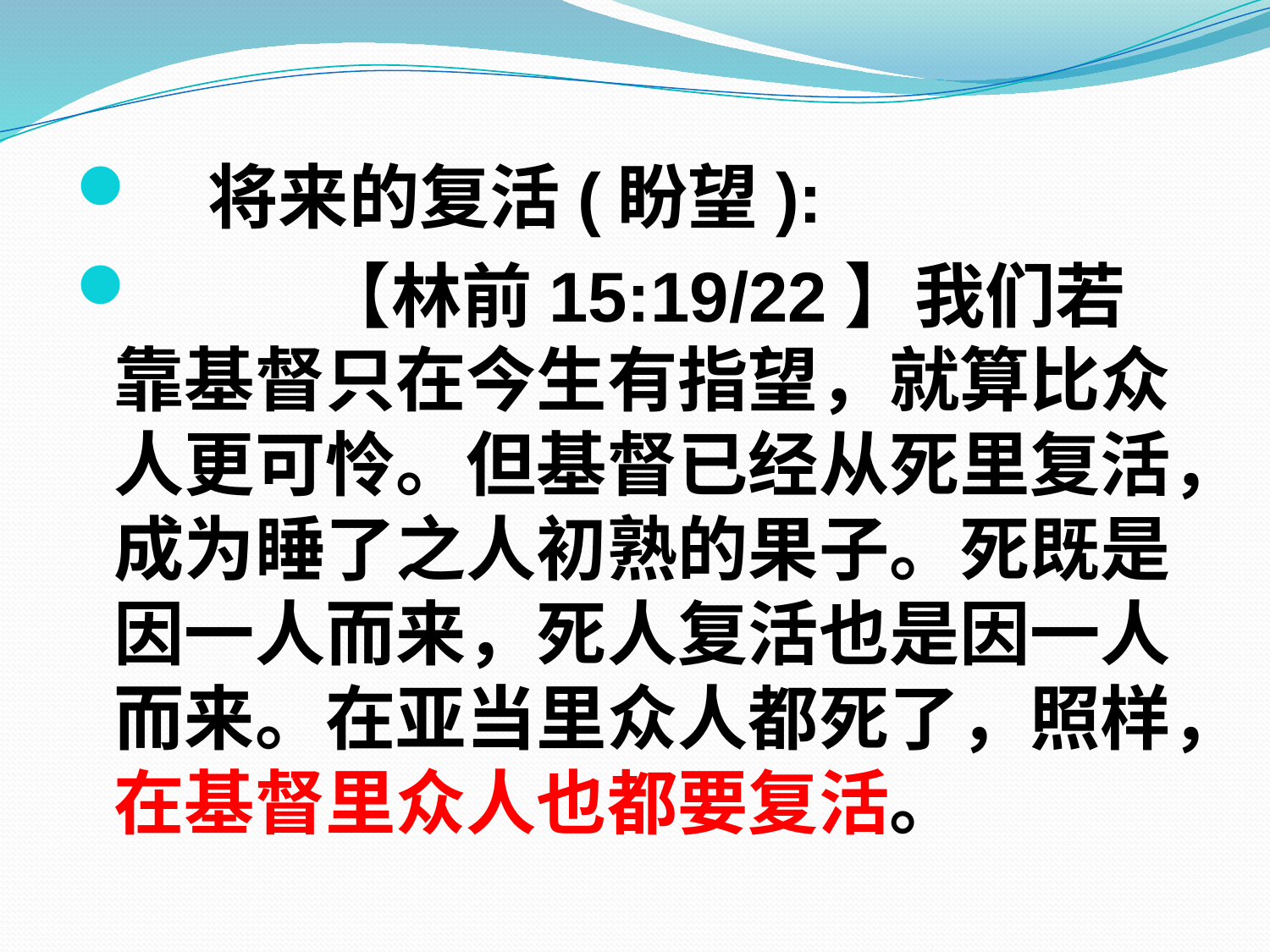

将来的复活(盼望):
          【林前15:19/22】我们若靠基督只在今生有指望，就算比众人更可怜。但基督已经从死里复活，成为睡了之人初熟的果子。死既是因一人而来，死人复活也是因一人而来。在亚当里众人都死了，照样，在基督里众人也都要复活。